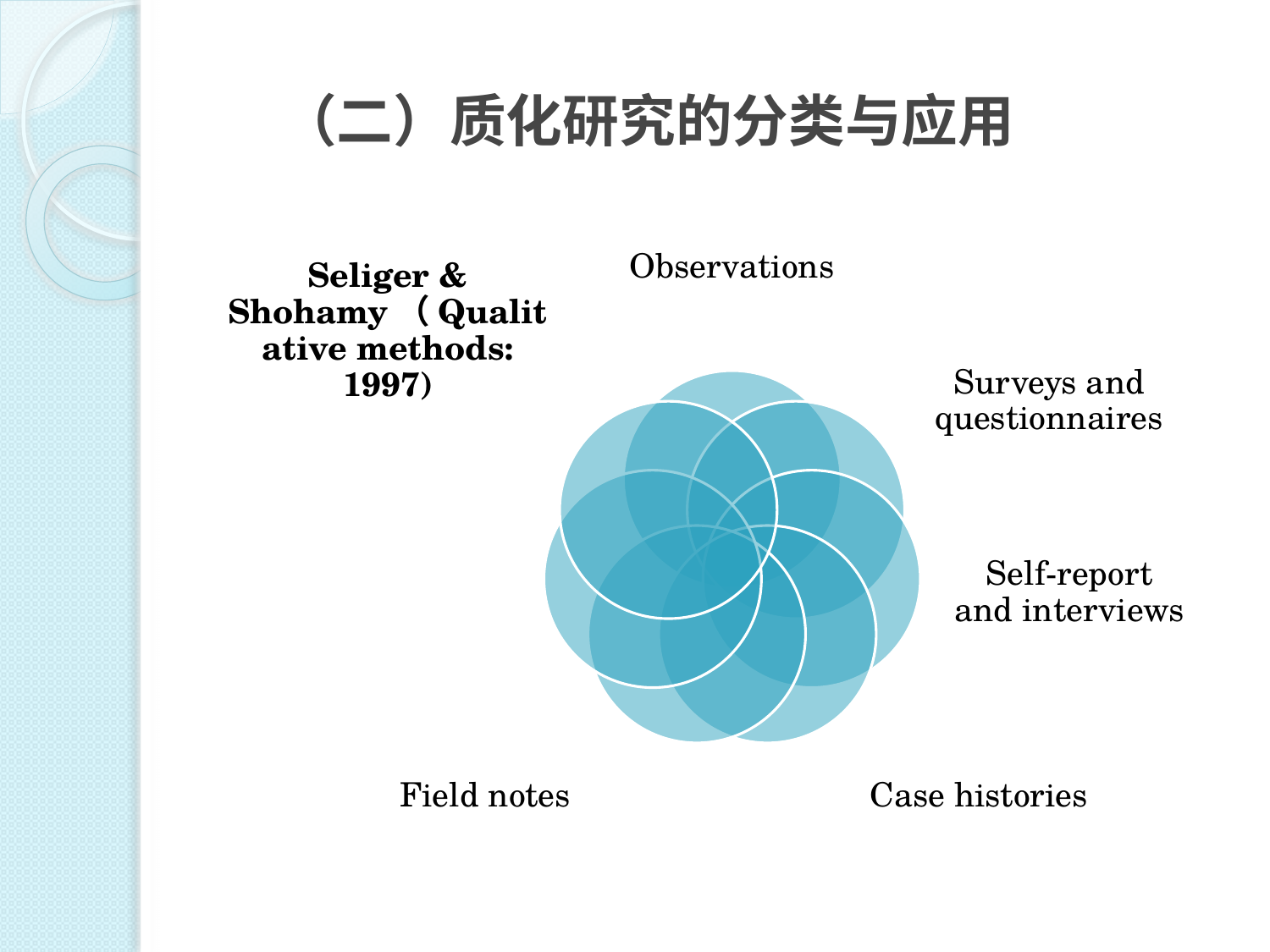

#
（二）质化研究的分类与应用
Observations
Surveys and questionnaires
Self-report and interviews
Case histories
Field notes

Seliger & Shohamy（Qualitative methods: 1997)